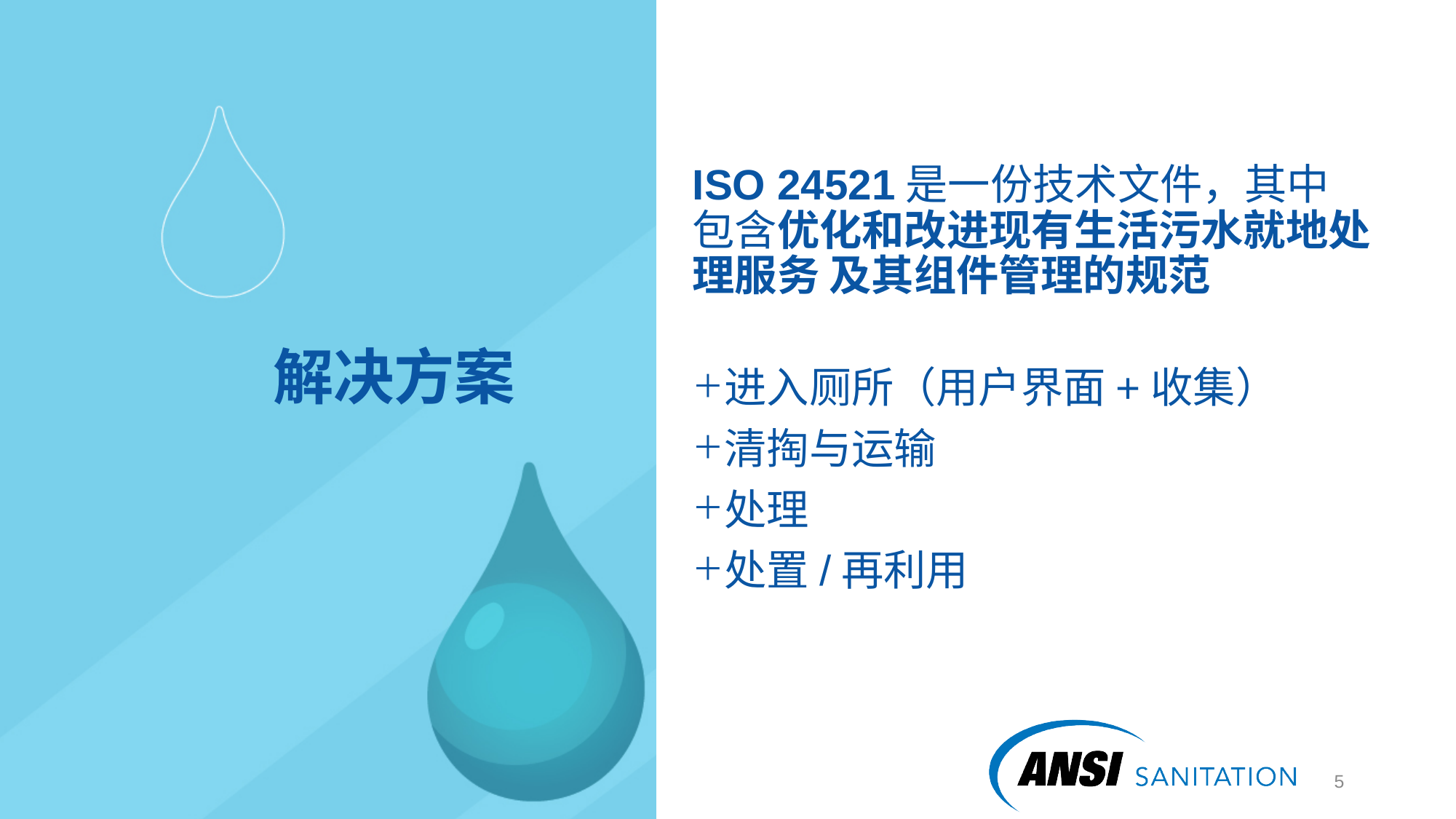

ISO 24521是一份技术文件，其中包含优化和改进现有生活污水就地处理服务 及其组件管理的规范
进入厕所（用户界面+收集）
清掏与运输
处理
处置/再利用

# 解决方案
5